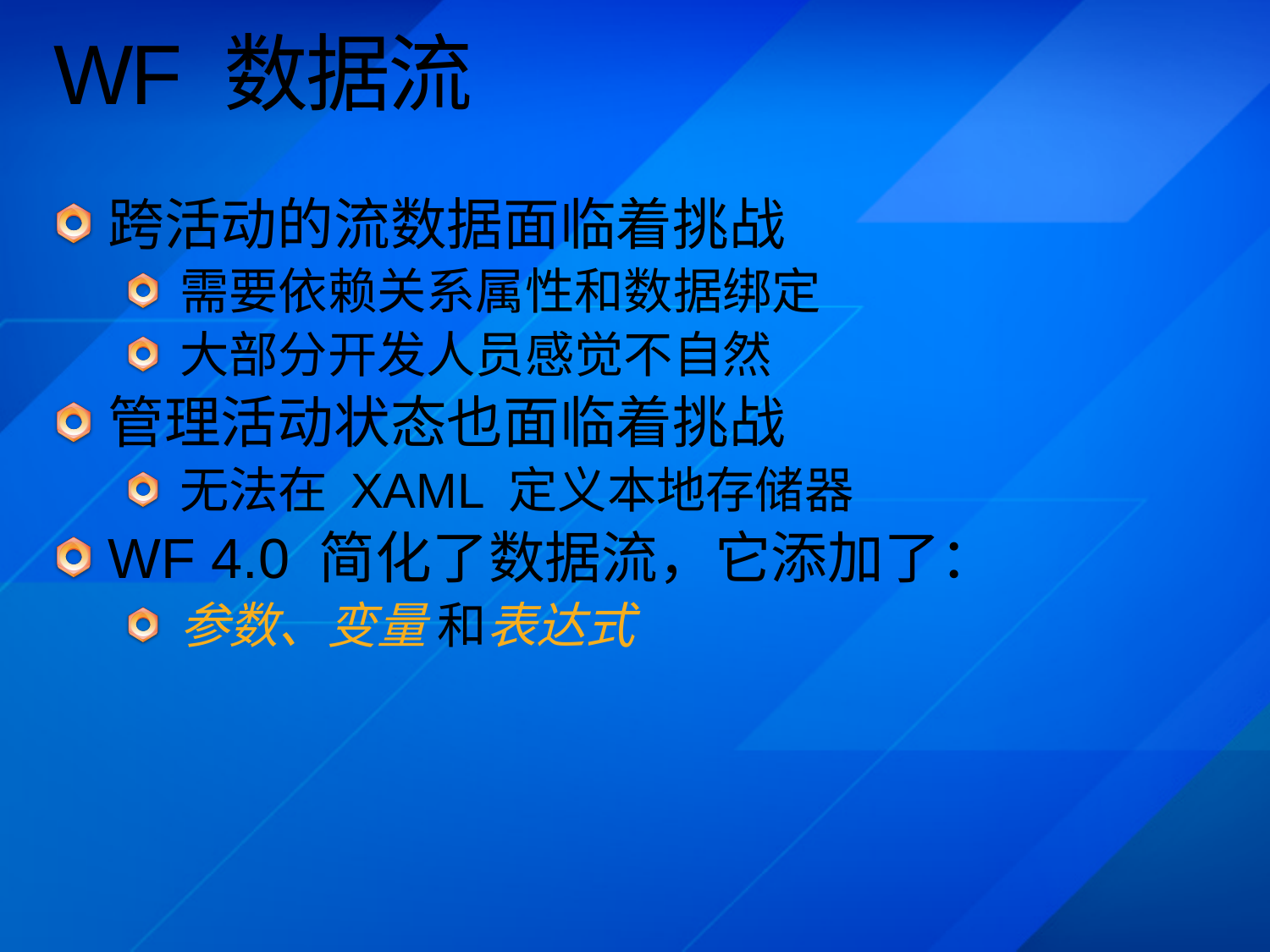

# WF 数据流
跨活动的流数据面临着挑战
需要依赖关系属性和数据绑定
大部分开发人员感觉不自然
管理活动状态也面临着挑战
无法在 XAML 定义本地存储器
WF 4.0 简化了数据流，它添加了：
参数、变量 和表达式